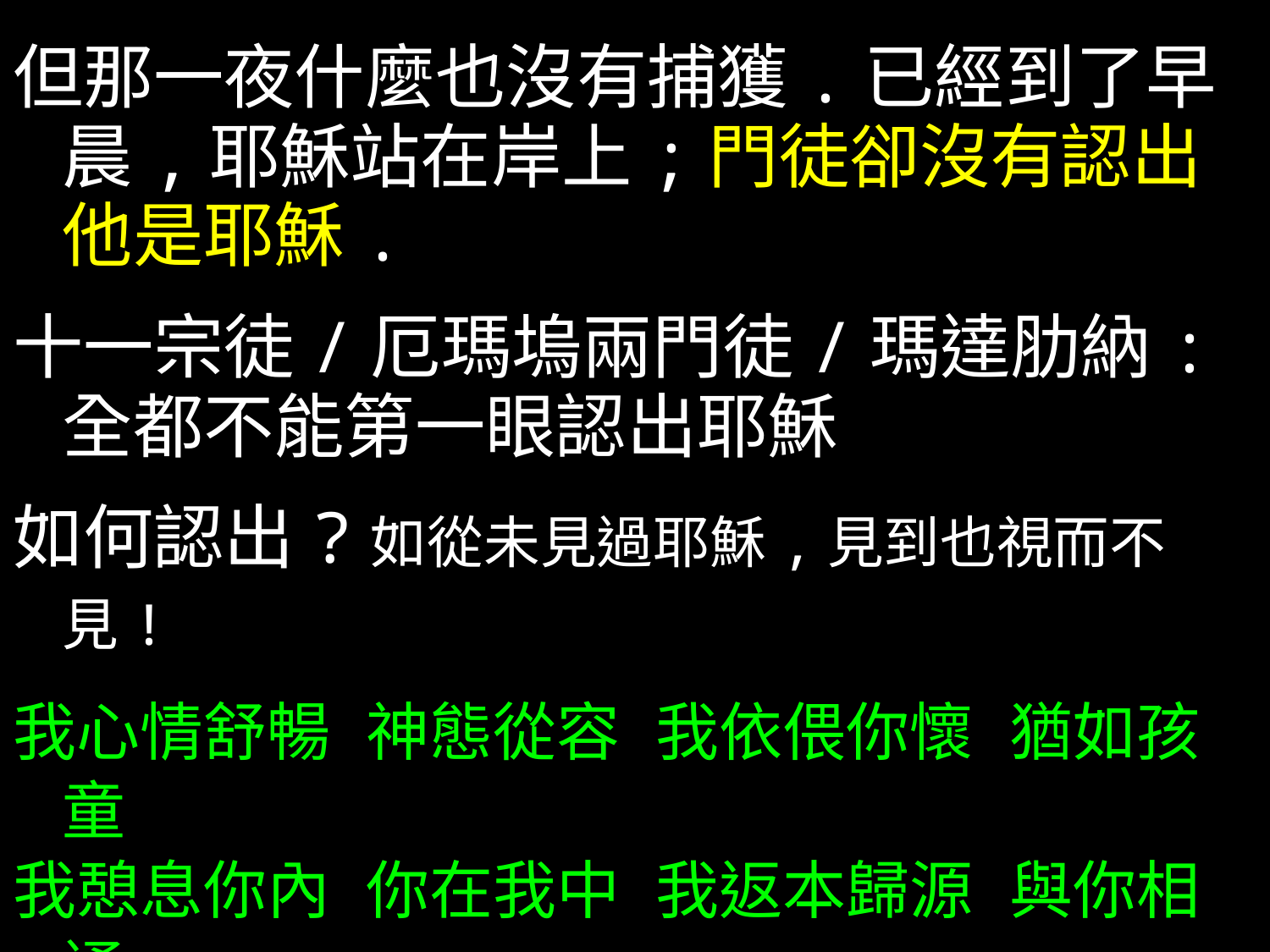

但那一夜什麼也沒有捕獲.已經到了早晨,耶穌站在岸上;門徒卻沒有認出他是耶穌.
十一宗徒/厄瑪塢兩門徒/瑪達肋納:
全都不能第一眼認出耶穌
如何認出?如從未見過耶穌,見到也視而不見!
我心情舒暢,神態從容;我依偎你懷,猶如孩童
我憩息你內,你在我中;我返本歸源,與你相通
                     熙篤會 莊宗澤神父 (歸心祈禱口訣)